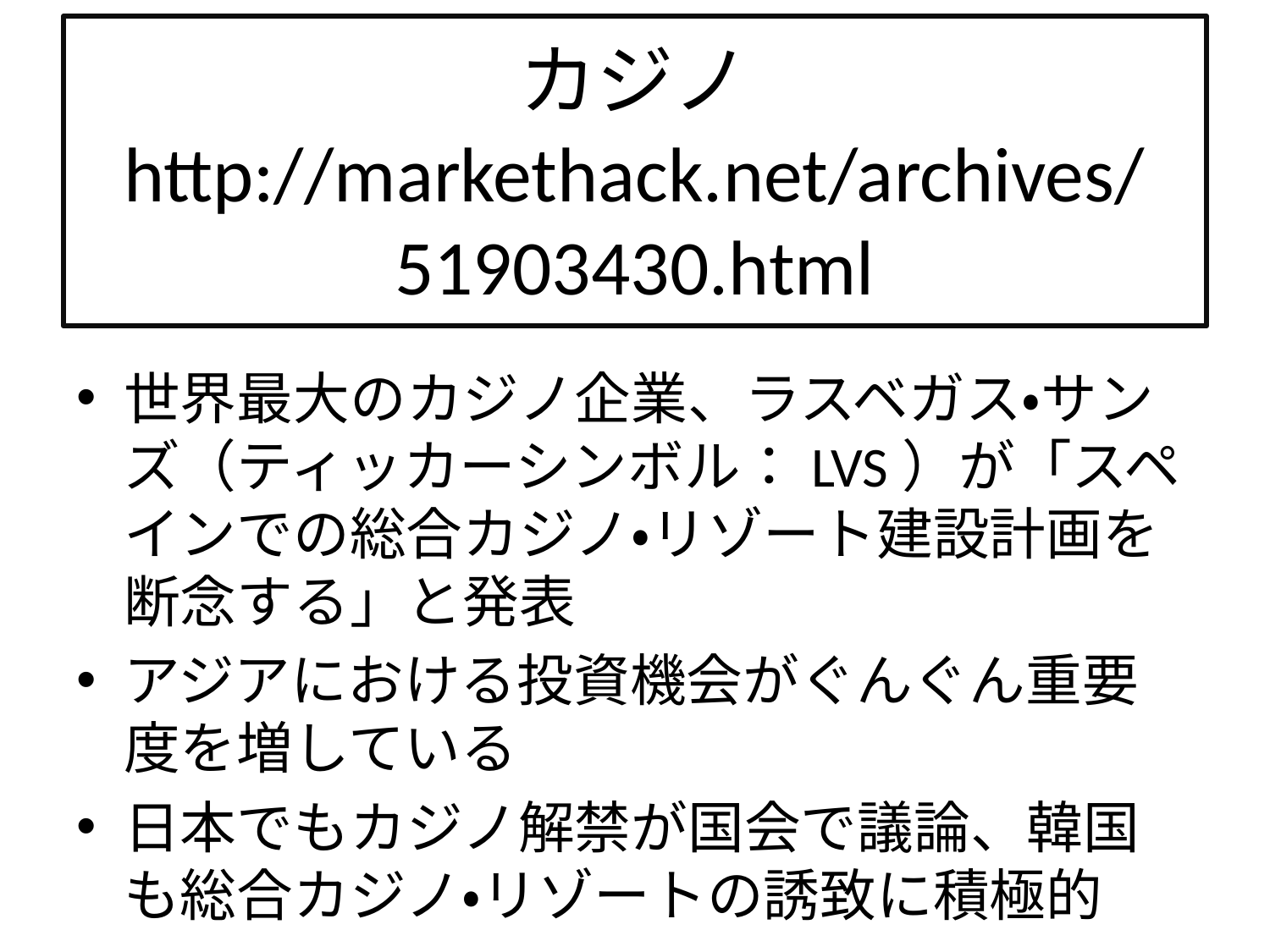

# カジノ http://markethack.net/archives/51903430.html
世界最大のカジノ企業、ラスベガス・サンズ（ティッカーシンボル：LVS）が「スペインでの総合カジノ・リゾート建設計画を断念する」と発表
アジアにおける投資機会がぐんぐん重要度を増している
日本でもカジノ解禁が国会で議論、韓国も総合カジノ・リゾートの誘致に積極的